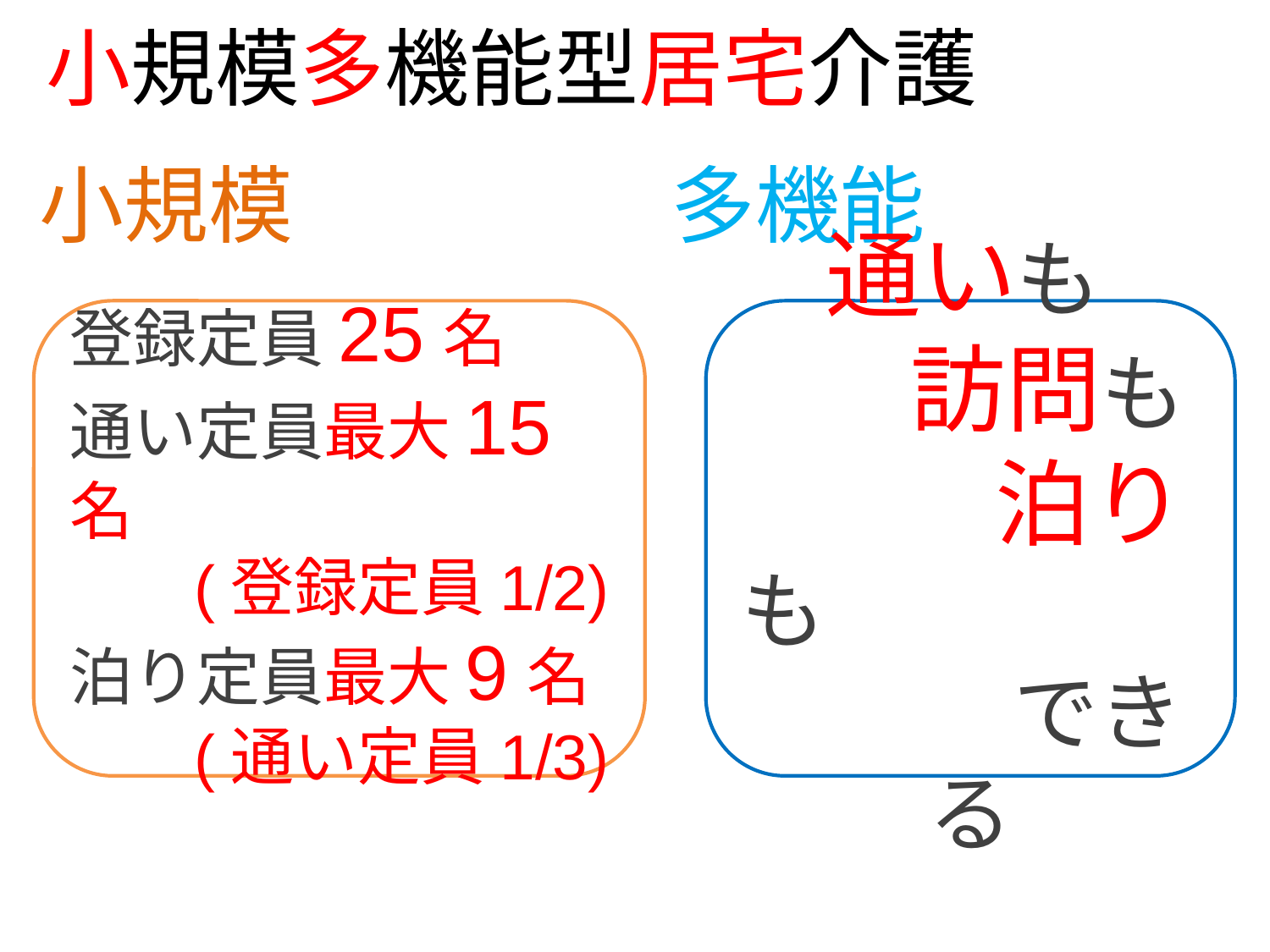

小規模多機能型居宅介護
小規模って？
多機能って？
登録定員25名
通い定員最大15名
(登録定員1/2)
泊り定員最大9名
(通い定員1/3)
　通いも
　　訪問も
　　　泊りも
　　　できる